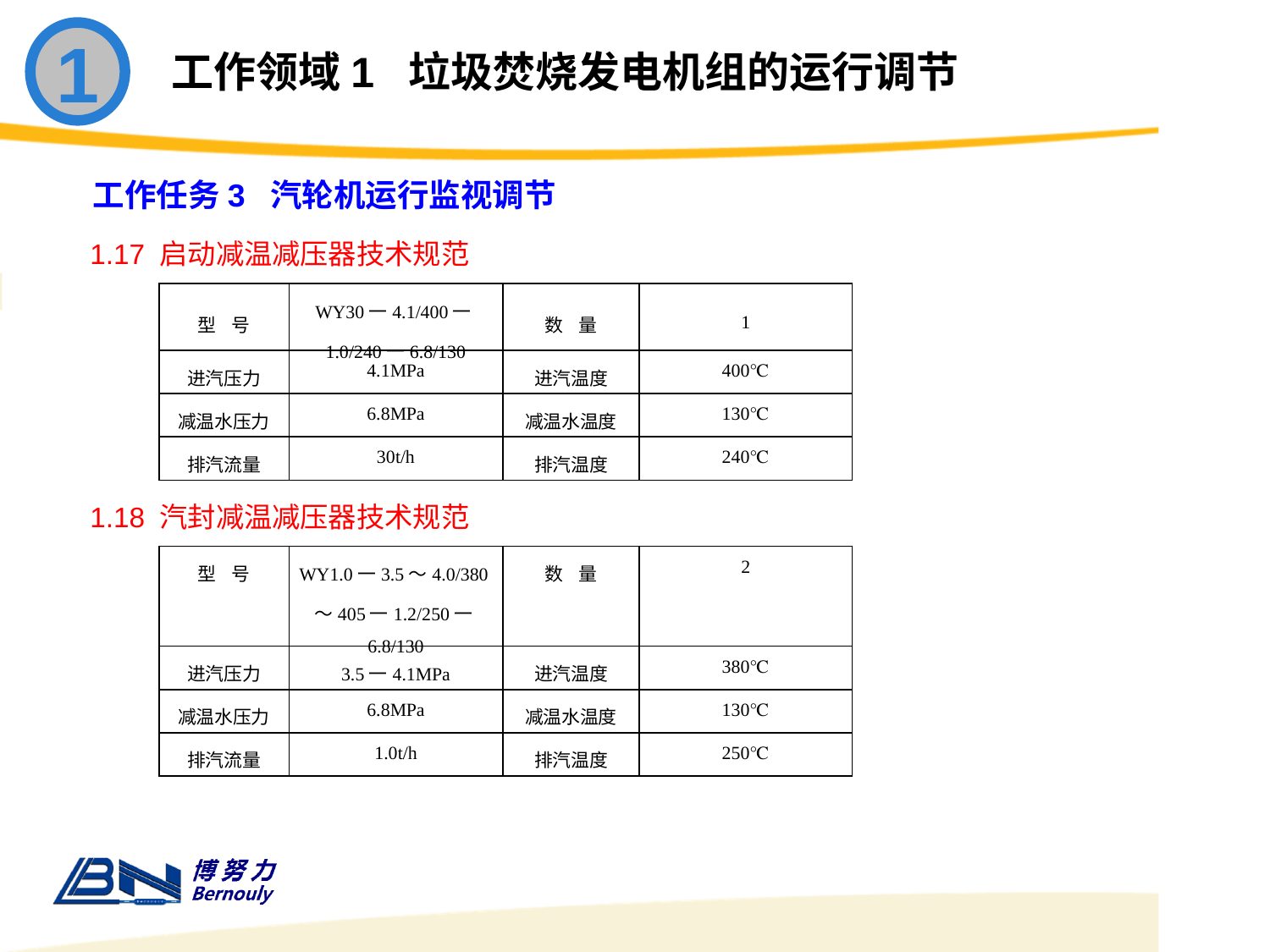

1
工作领域1  垃圾焚烧发电机组的运行调节
工作任务3  汽轮机运行监视调节
1.17 启动减温减压器技术规范

| 型 号 | WY30一4.1/400一1.0/240一6.8/130 | 数 量 | 1 |
| --- | --- | --- | --- |
| 进汽压力 | 4.1MPa | 进汽温度 | 400℃ |
| 减温水压力 | 6.8MPa | 减温水温度 | 130℃ |
| 排汽流量 | 30t/h | 排汽温度 | 240℃ |
1.18 汽封减温减压器技术规范

| 型 号 | WY1.0一3.5～4.0/380～405一1.2/250一6.8/130 | 数 量 | 2 |
| --- | --- | --- | --- |
| 进汽压力 | 3.5一4.1MPa | 进汽温度 | 380℃ |
| 减温水压力 | 6.8MPa | 减温水温度 | 130℃ |
| 排汽流量 | 1.0t/h | 排汽温度 | 250℃ |